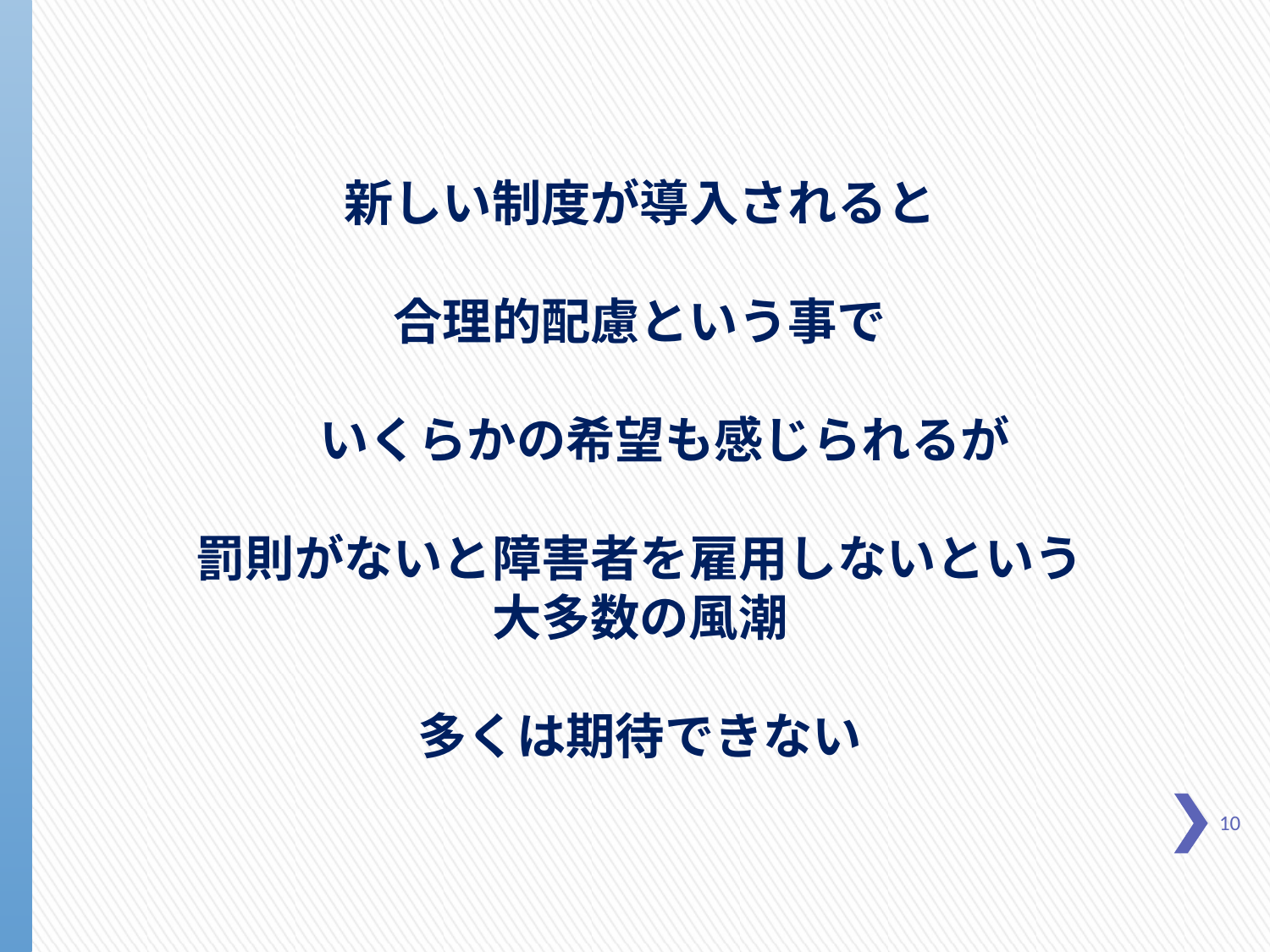

新しい制度が導入されると

合理的配慮という事で

　いくらかの希望も感じられるが

罰則がないと障害者を雇用しないという大多数の風潮

多くは期待できない
10